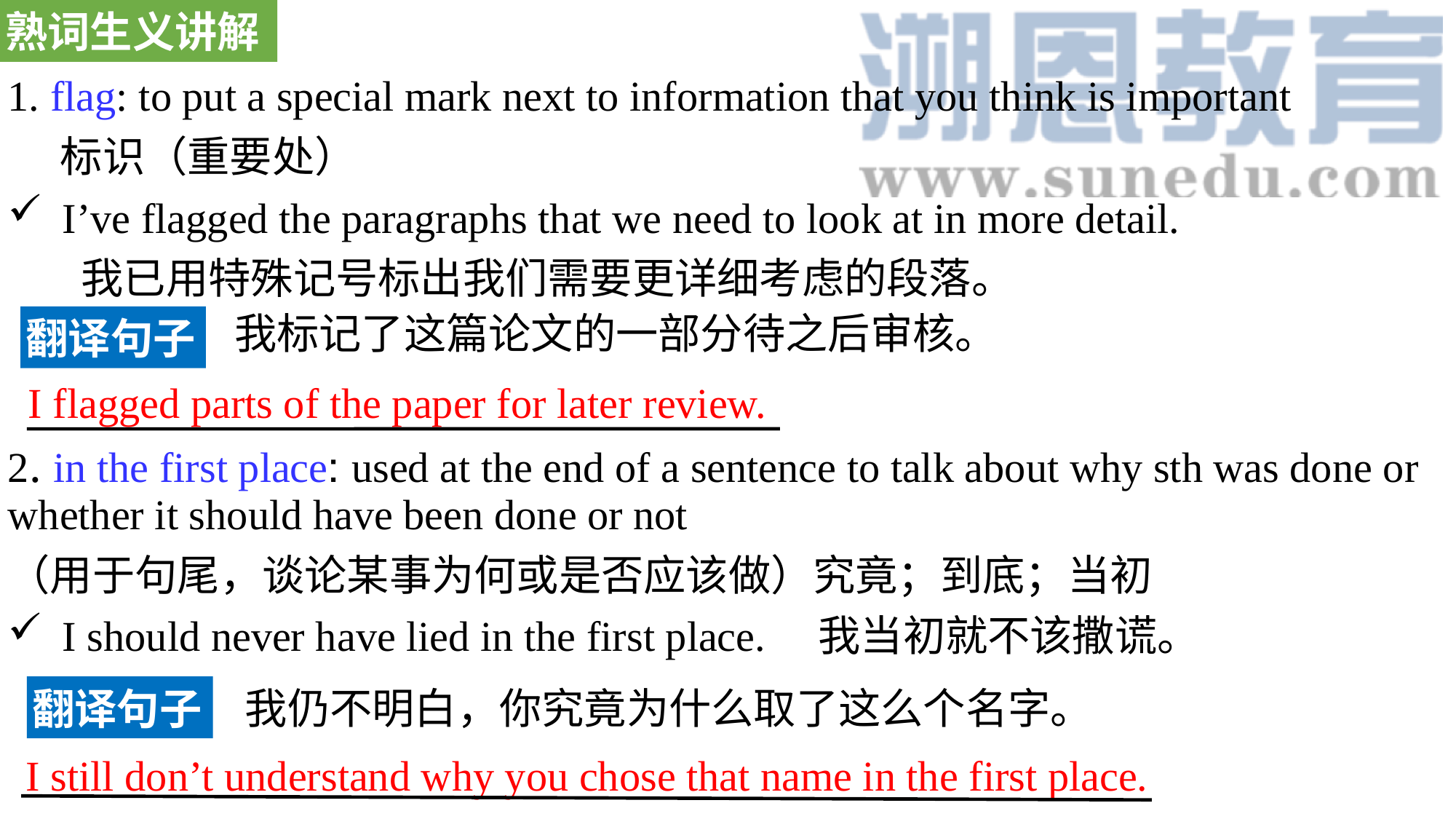

熟词生义讲解
1. flag: to put a special mark next to information that you think is important
    标识（重要处）
I’ve flagged the paragraphs that we need to look at in more detail.
      我已用特殊记号标出我们需要更详细考虑的段落。

2. in the first place: used at the end of a sentence to talk about why sth was done or whether it should have been done or not
（用于句尾，谈论某事为何或是否应该做）究竟；到底；当初
I should never have lied in the first place.    我当初就不该撒谎。
翻译句子
我标记了这篇论文的一部分待之后审核。
I flagged parts of the paper for later review.

翻译句子
我仍不明白，你究竟为什么取了这么个名字。
I still don’t understand why you chose that name in the first place.